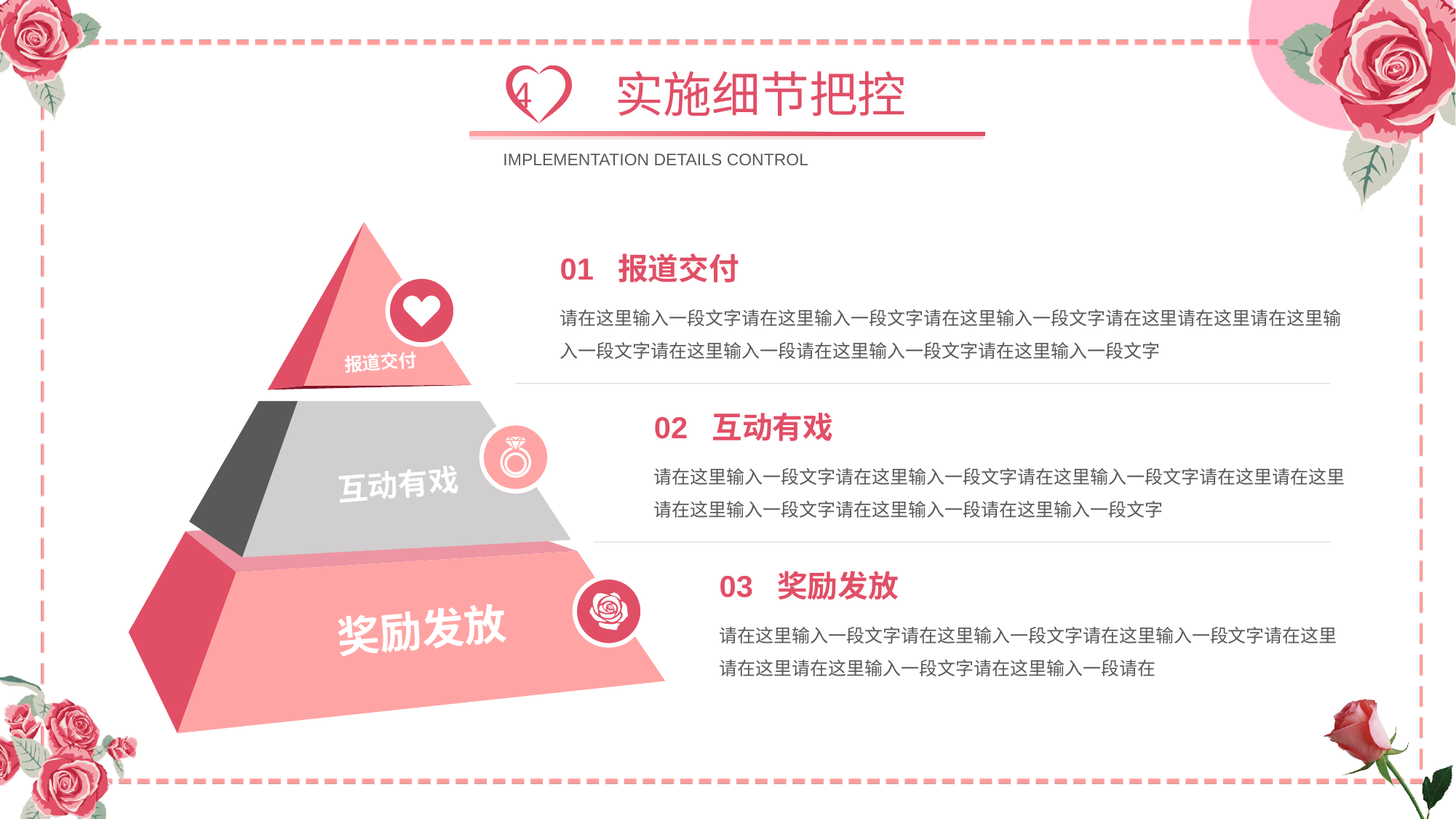

实施细节把控
4
IMPLEMENTATION DETAILS CONTROL

报道交付

01  报道交付
请在这里输入一段文字请在这里输入一段文字请在这里输入一段文字请在这里请在这里请在这里输入一段文字请在这里输入一段请在这里输入一段文字请在这里输入一段文字

互动有戏
02  互动有戏
请在这里输入一段文字请在这里输入一段文字请在这里输入一段文字请在这里请在这里请在这里输入一段文字请在这里输入一段请在这里输入一段文字

奖励发放
03  奖励发放
请在这里输入一段文字请在这里输入一段文字请在这里输入一段文字请在这里请在这里请在这里输入一段文字请在这里输入一段请在